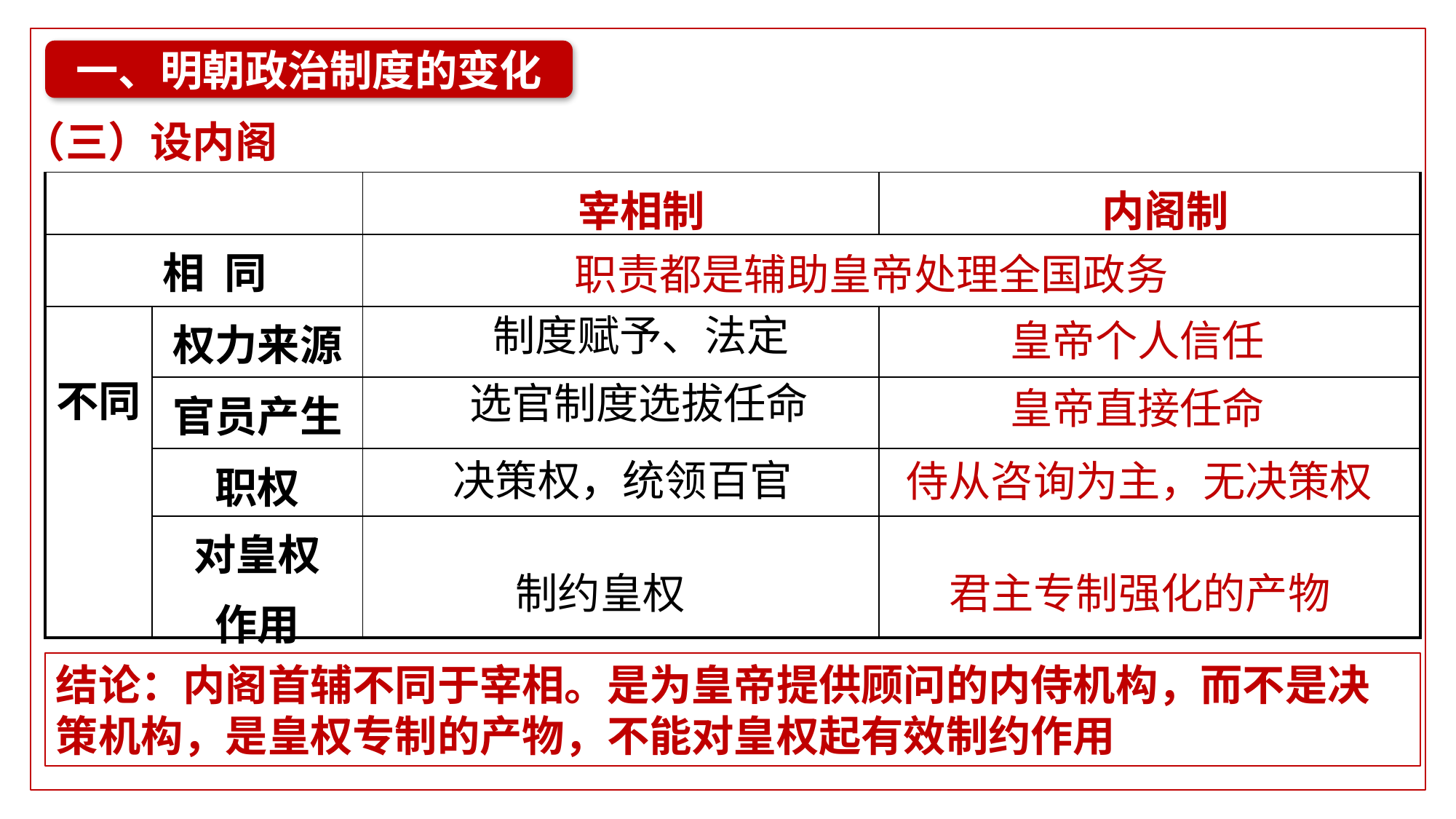

一、明朝政治制度的变化
（三）设内阁
|  |  | 宰相制 | 内阁制 |
| --- | --- | --- | --- |
| 相 同 |  |  |  |
| 不同 | 权力来源 |  |  |
|  | 官员产生 |  |  |
|  | 职权 |  |  |
|  | 对皇权 作用 |  |  |
职责都是辅助皇帝处理全国政务
制度赋予、法定
皇帝个人信任
选官制度选拔任命
皇帝直接任命
决策权，统领百官
侍从咨询为主，无决策权
制约皇权
君主专制强化的产物
结论：内阁首辅不同于宰相。是为皇帝提供顾问的内侍机构，而不是决策机构，是皇权专制的产物，不能对皇权起有效制约作用